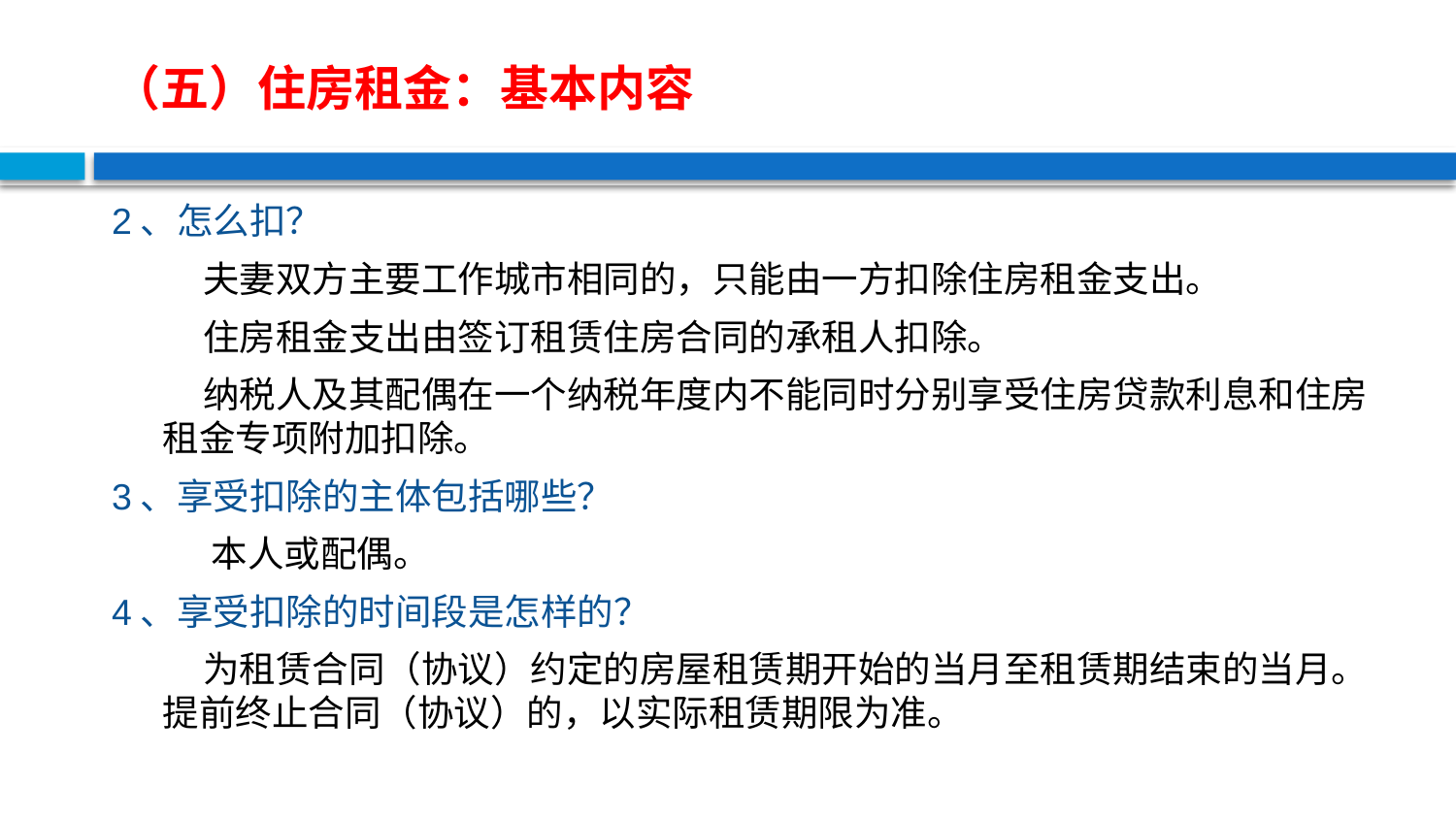

# （五）住房租金：基本内容
2、怎么扣？
          夫妻双方主要工作城市相同的，只能由一方扣除住房租金支出。
          住房租金支出由签订租赁住房合同的承租人扣除。
          纳税人及其配偶在一个纳税年度内不能同时分别享受住房贷款利息和住房租金专项附加扣除。
3、享受扣除的主体包括哪些？
           本人或配偶。
4、享受扣除的时间段是怎样的？
          为租赁合同（协议）约定的房屋租赁期开始的当月至租赁期结束的当月。提前终止合同（协议）的，以实际租赁期限为准。